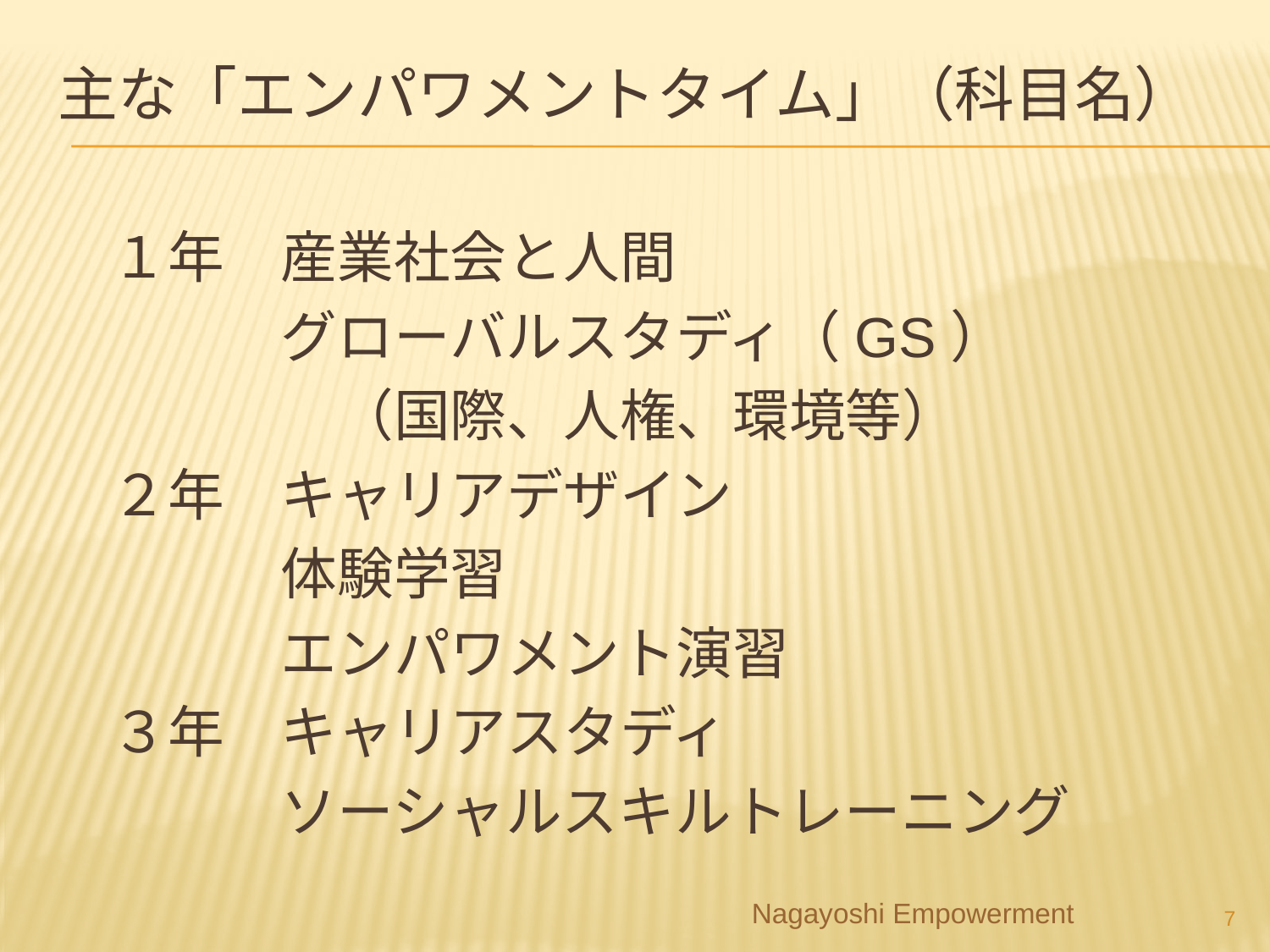

# 主な「エンパワメントタイム」（科目名）
　１年　産業社会と人間
　　　　グローバルスタディ（GS）
　　　　　（国際、人権、環境等）
　２年　キャリアデザイン
　　　　体験学習
　　　　エンパワメント演習
　３年　キャリアスタディ
　　　　ソーシャルスキルトレーニング
7